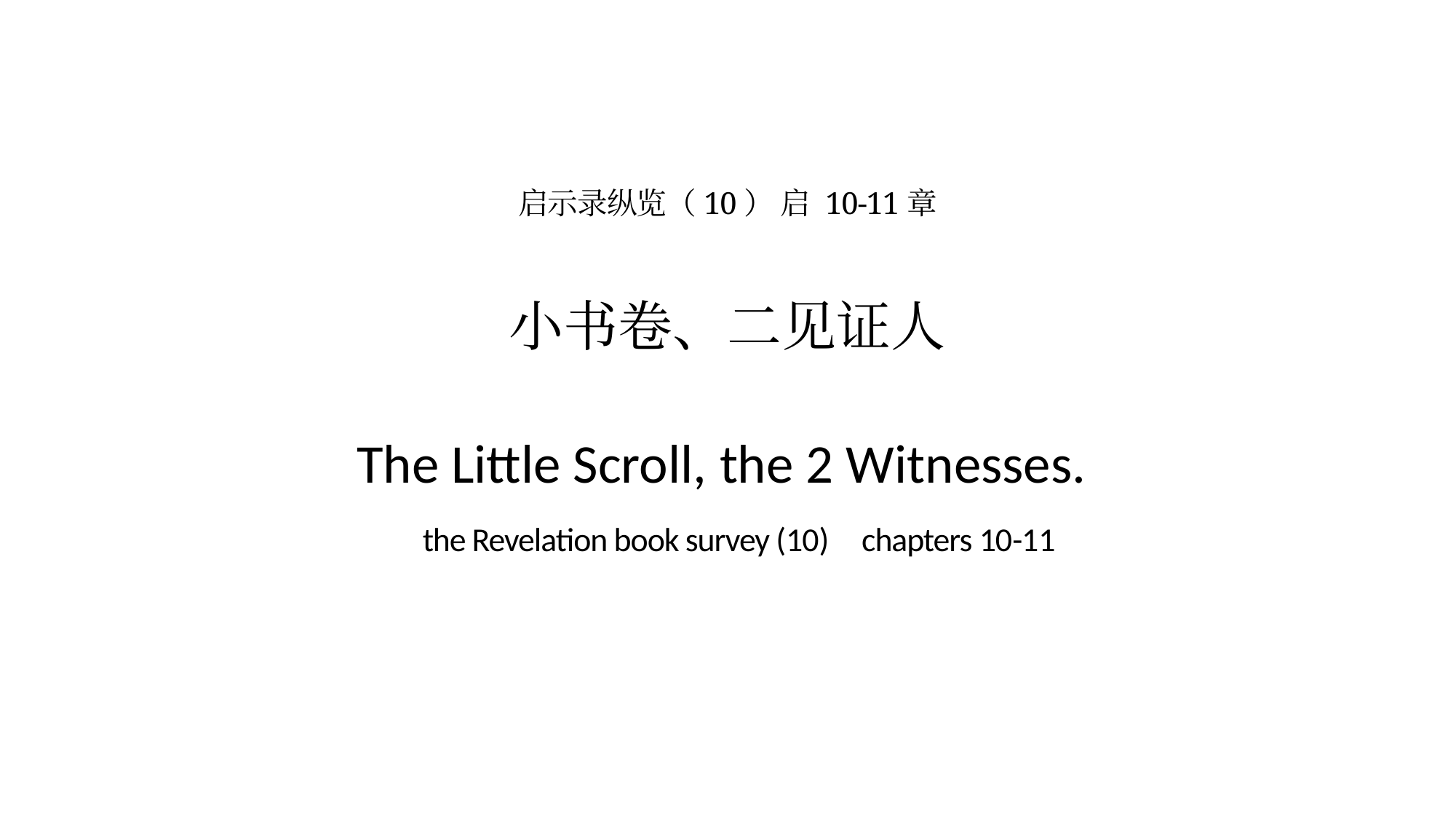

# 启示录纵览（10） 启 10-11章 小书卷、二见证人 The Little Scroll, the 2 Witnesses. the Revelation book survey (10)     chapters 10-11